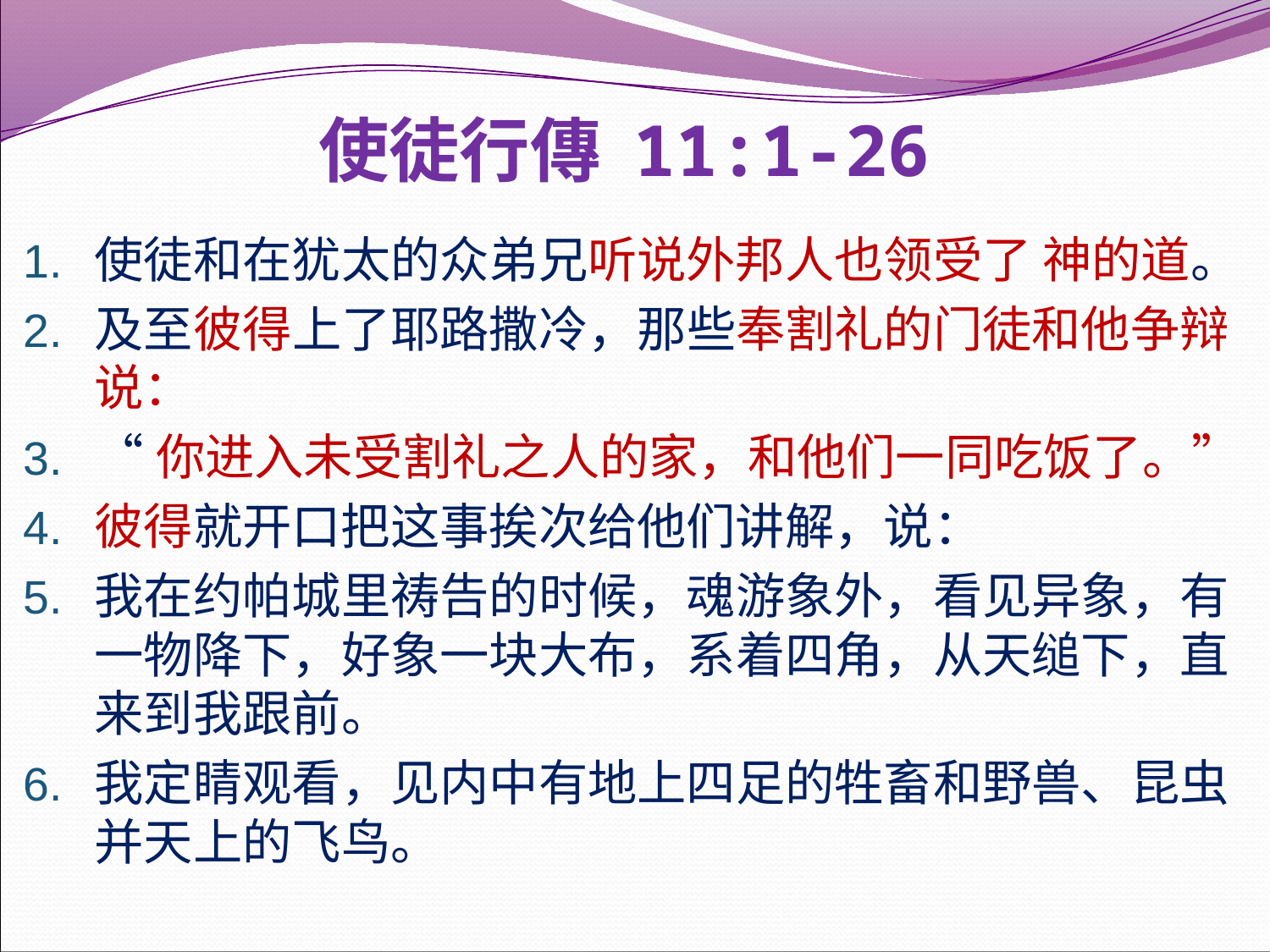

# 使徒行傳 11:1-26
使徒和在犹太的众弟兄听说外邦人也领受了 神的道。
及至彼得上了耶路撒冷，那些奉割礼的门徒和他争辩说：
“你进入未受割礼之人的家，和他们一同吃饭了。”
彼得就开口把这事挨次给他们讲解，说：
我在约帕城里祷告的时候，魂游象外，看见异象，有一物降下，好象一块大布，系着四角，从天缒下，直来到我跟前。
我定睛观看，见内中有地上四足的牲畜和野兽、昆虫并天上的飞鸟。